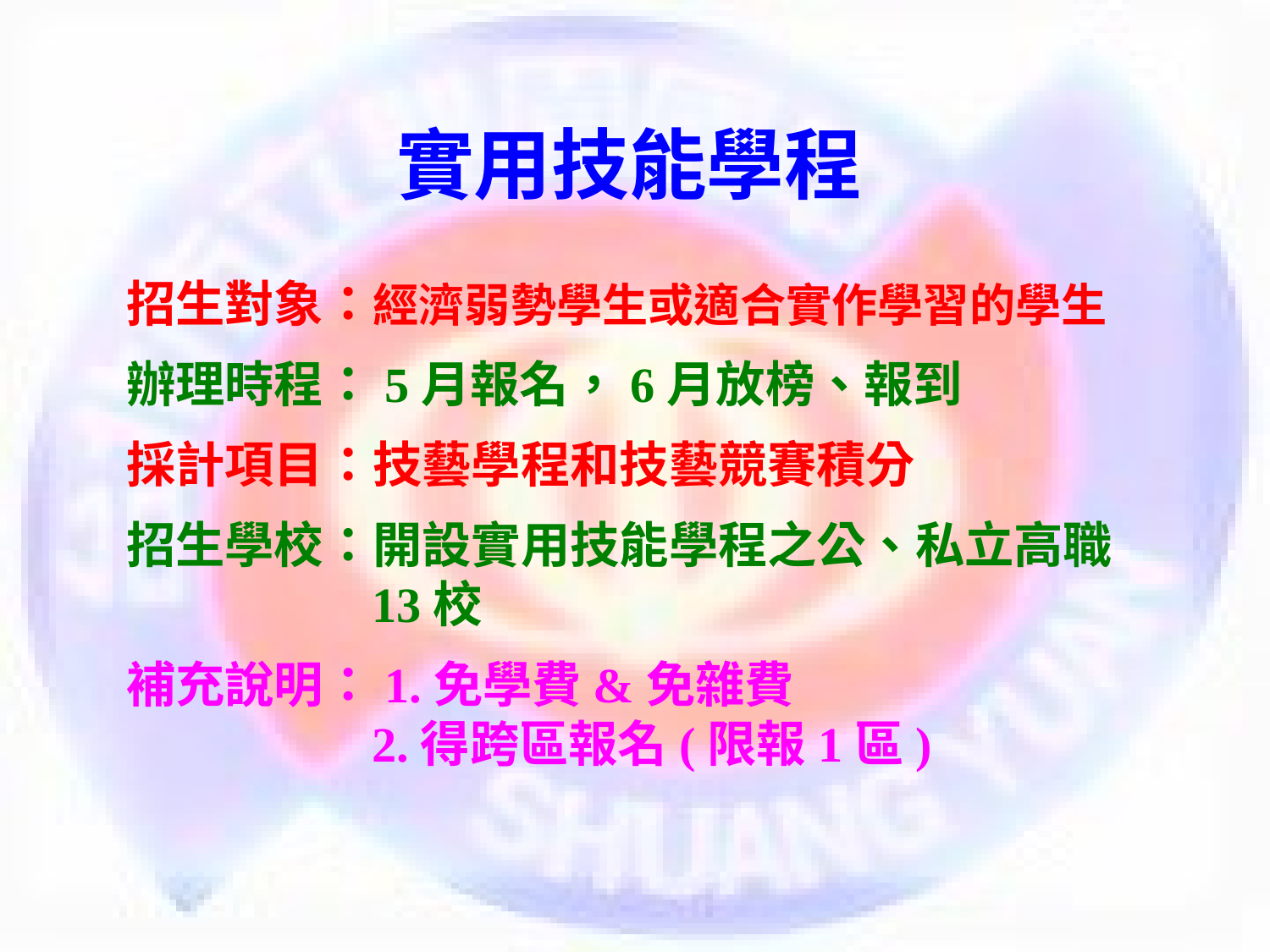

實用技能學程
招生對象：經濟弱勢學生或適合實作學習的學生
辦理時程：5月報名，6月放榜、報到
採計項目：技藝學程和技藝競賽積分
招生學校：開設實用技能學程之公、私立高職
                    13校
補充說明：1.免學費&免雜費
                    2.得跨區報名(限報1區)